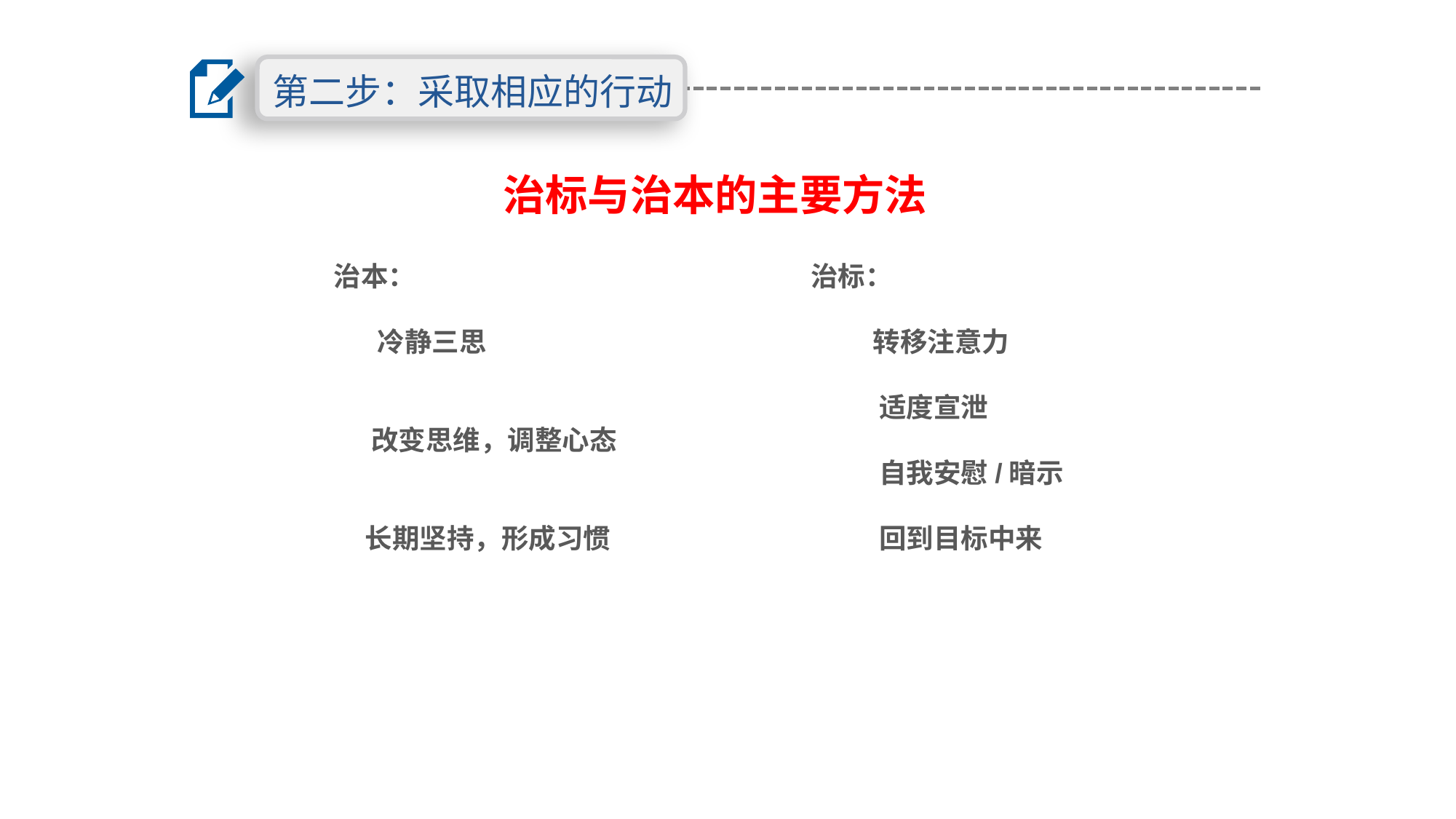

第二步：采取相应的行动
治标与治本的主要方法
治本：

      冷静三思

     改变思维，调整心态

    长期坚持，形成习惯
治标：

         转移注意力

          适度宣泄

          自我安慰/暗示

          回到目标中来